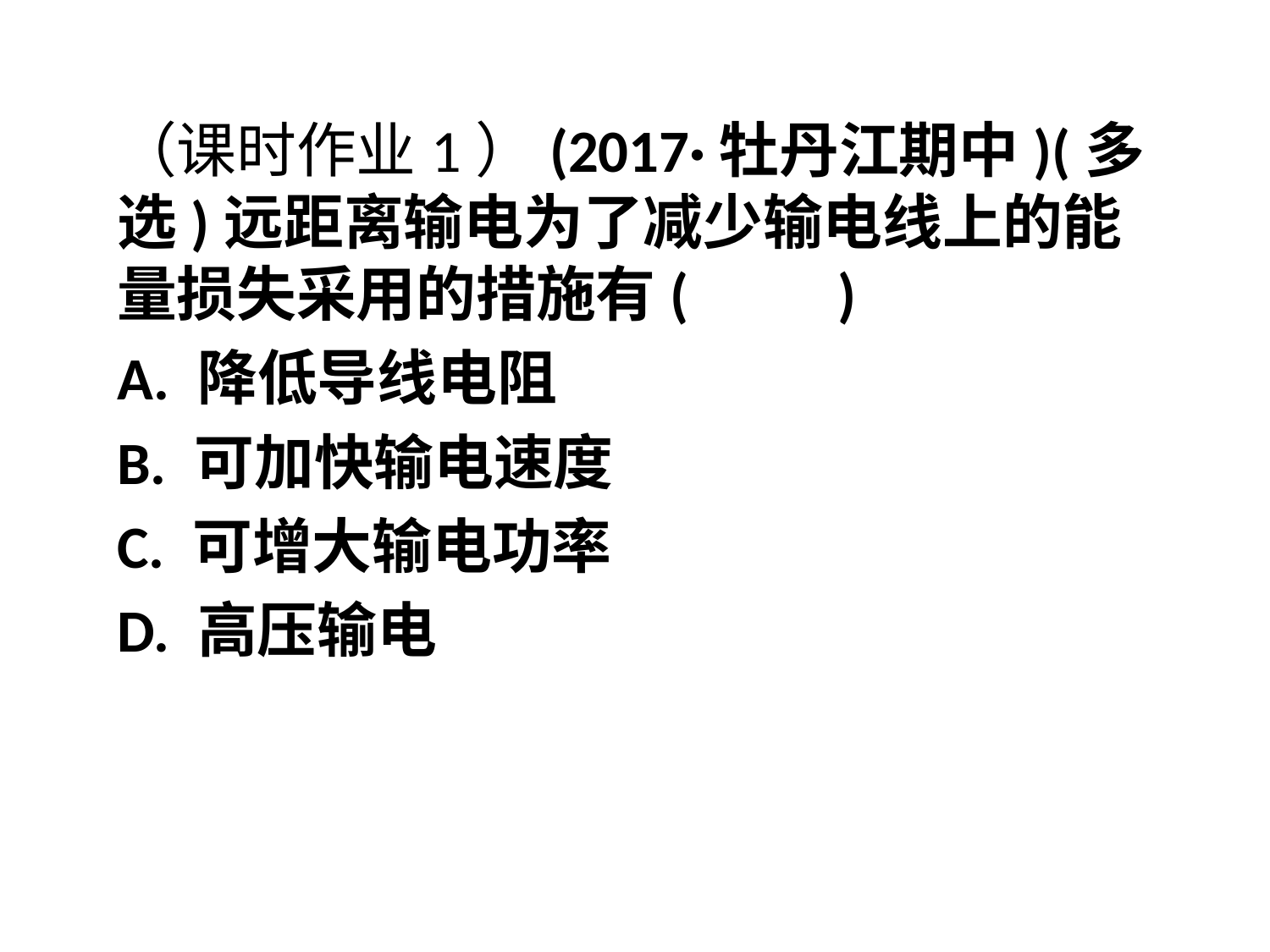

（课时作业1）(2017·牡丹江期中)(多选)远距离输电为了减少输电线上的能量损失采用的措施有(　　)
A. 降低导线电阻
B. 可加快输电速度
C. 可增大输电功率
D. 高压输电